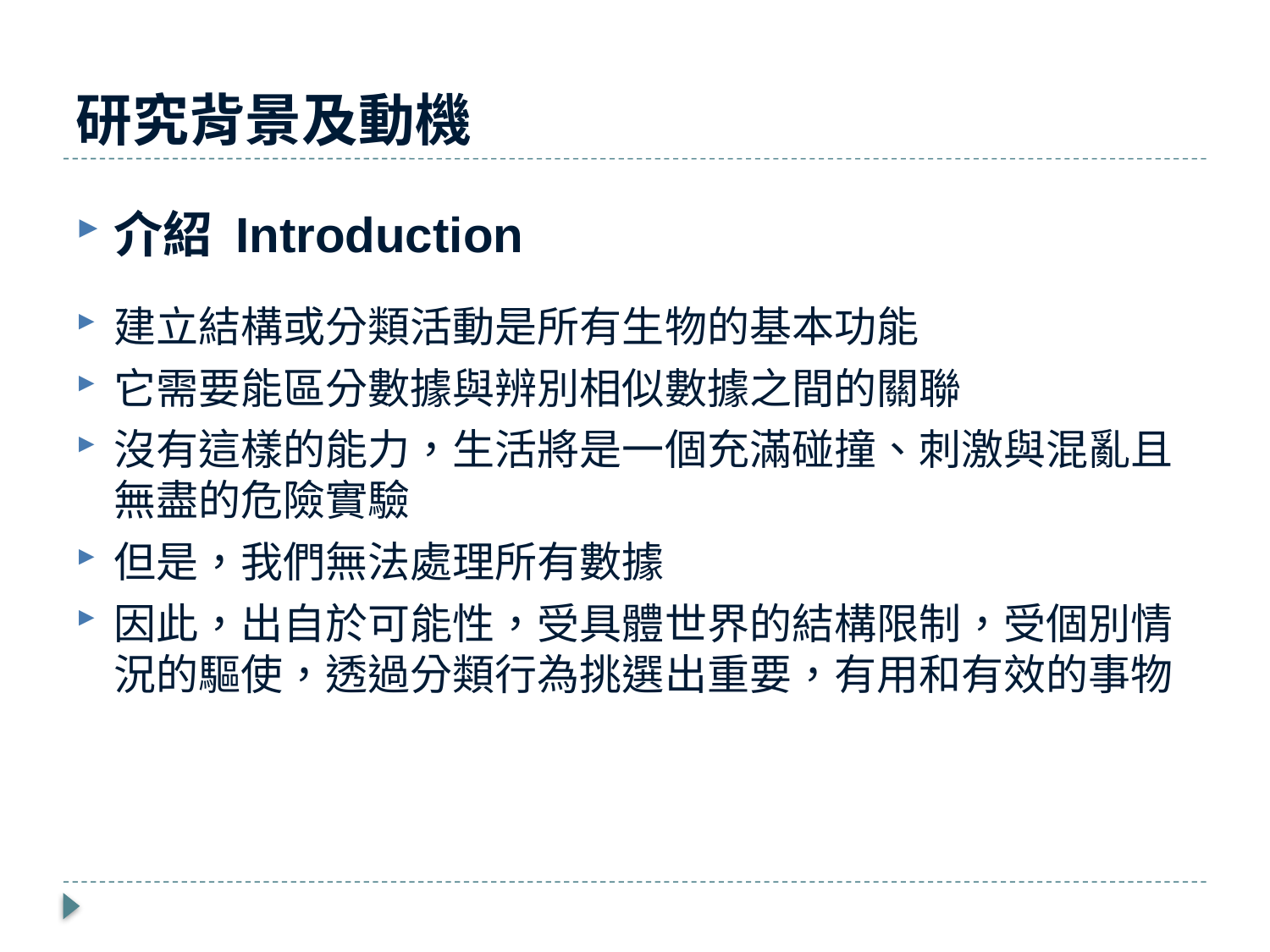

# 研究背景及動機

介紹 Introduction

建立結構或分類活動是所有生物的基本功能
它需要能區分數據與辨別相似數據之間的關聯
沒有這樣的能力，生活將是一個充滿碰撞、刺激與混亂且無盡的危險實驗
但是，我們無法處理所有數據
因此，出自於可能性，受具體世界的結構限制，受個別情況的驅使，透過分類行為挑選出重要，有用和有效的事物